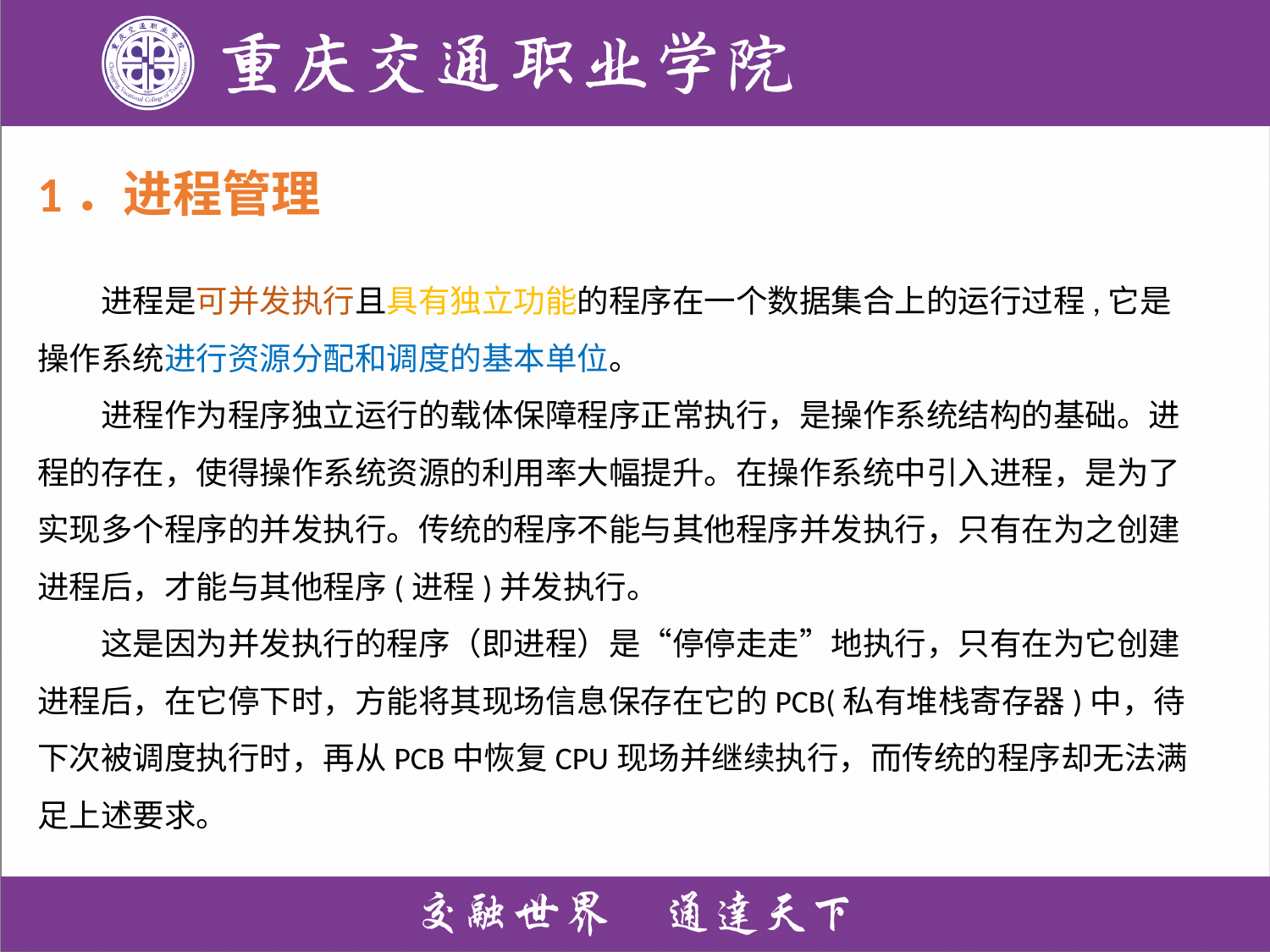

1．进程管理
进程是可并发执行且具有独立功能的程序在一个数据集合上的运行过程,它是操作系统进行资源分配和调度的基本单位。
进程作为程序独立运行的载体保障程序正常执行，是操作系统结构的基础。进程的存在，使得操作系统资源的利用率大幅提升。在操作系统中引入进程，是为了实现多个程序的并发执行。传统的程序不能与其他程序并发执行，只有在为之创建进程后，才能与其他程序(进程)并发执行。
这是因为并发执行的程序（即进程）是“停停走走”地执行，只有在为它创建进程后，在它停下时，方能将其现场信息保存在它的PCB(私有堆栈寄存器)中，待下次被调度执行时，再从PCB中恢复CPU现场并继续执行，而传统的程序却无法满足上述要求。